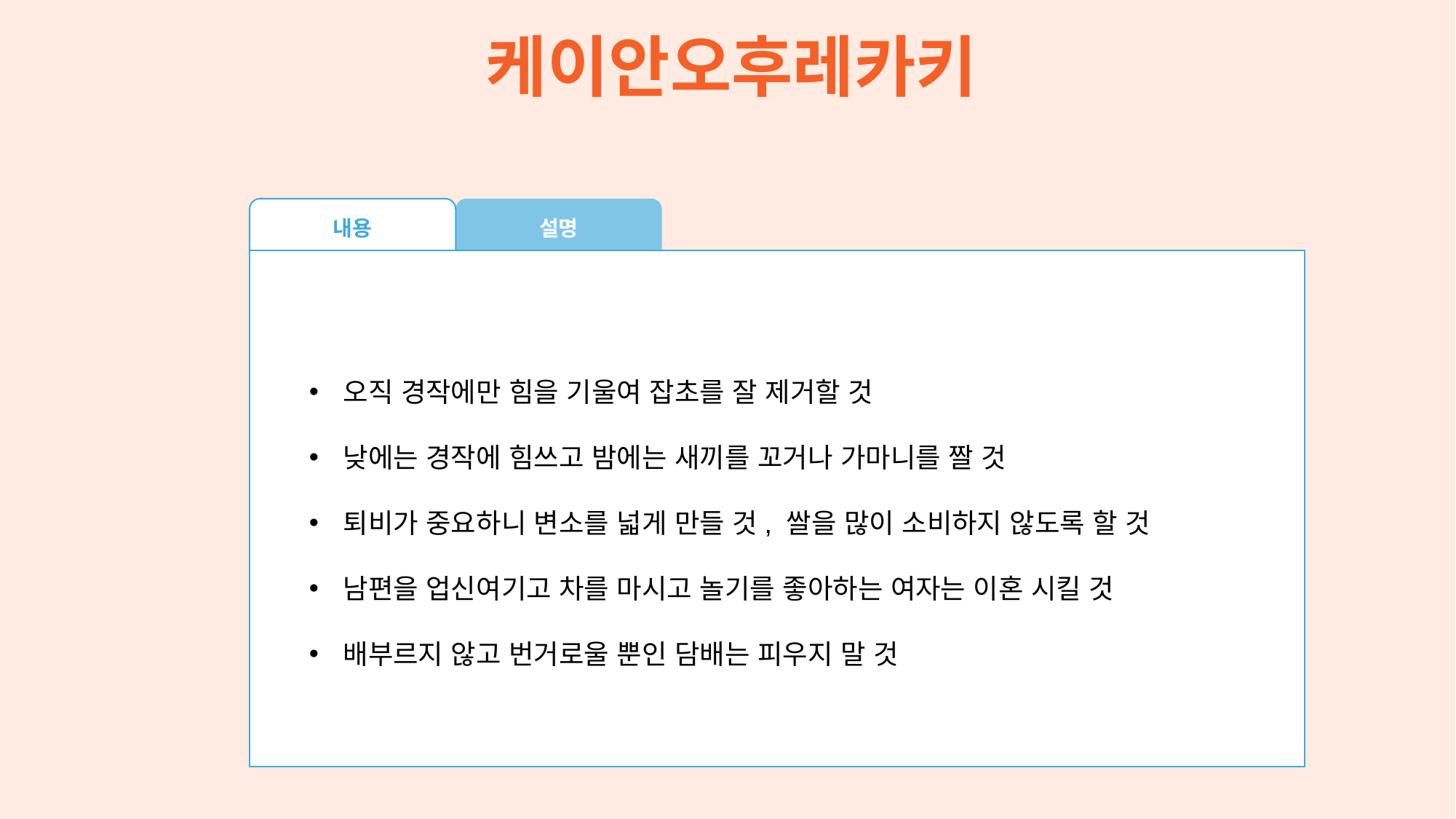

케이안오후레카키
내용
설명

오직 경작에만 힘을 기울여 잡초를 잘 제거할 것
낮에는 경작에 힘쓰고 밤에는 새끼를 꼬거나 가마니를 짤 것
퇴비가 중요하니 변소를 넓게 만들 것, 쌀을 많이 소비하지 않도록 할 것
남편을 업신여기고 차를 마시고 놀기를 좋아하는 여자는 이혼 시킬 것
배부르지 않고 번거로울 뿐인 담배는 피우지 말 것